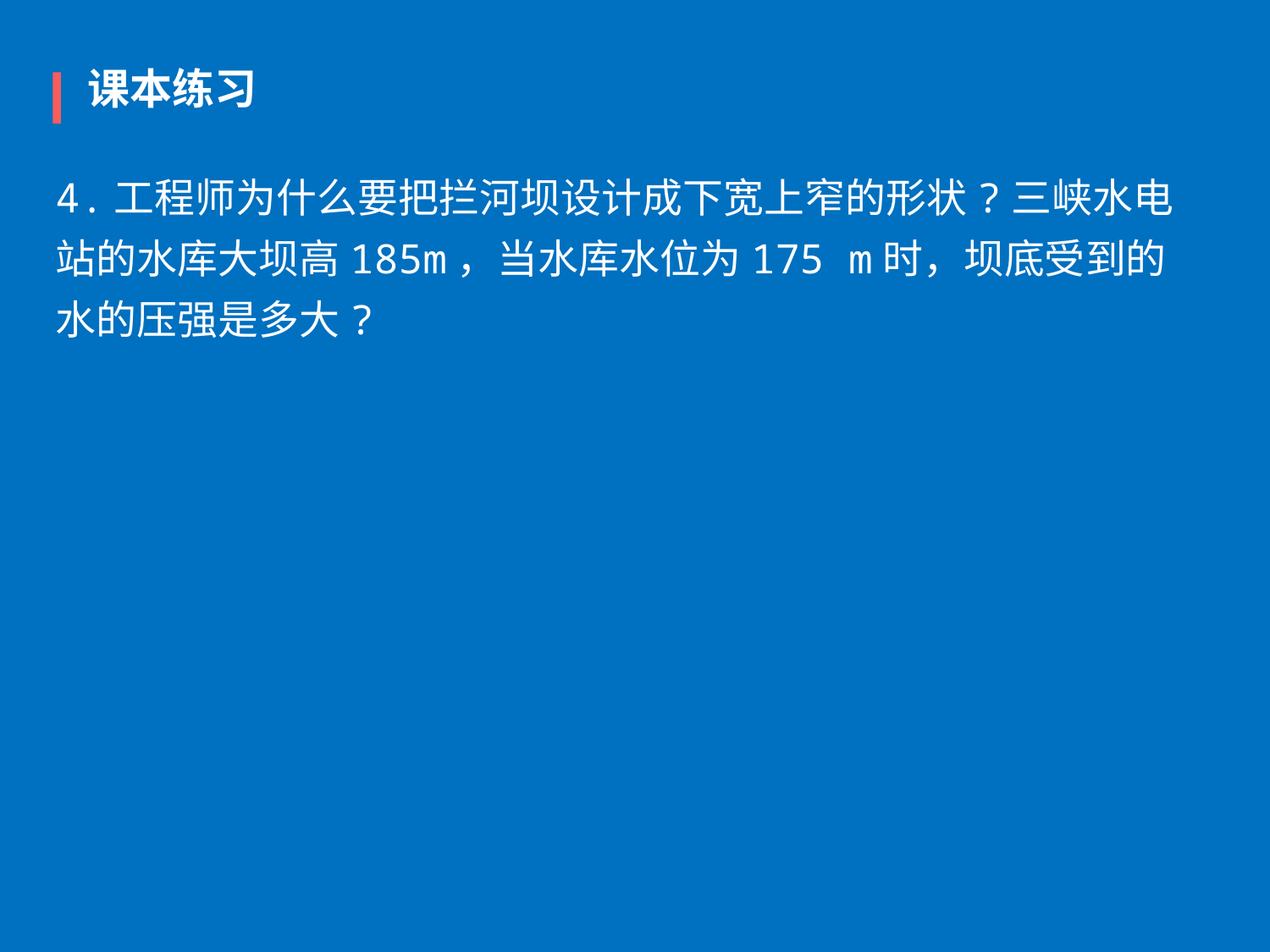

课本练习

4.工程师为什么要把拦河坝设计成下宽上窄的形状?三峡水电站的水库大坝高185m，当水库水位为175 m时，坝底受到的水的压强是多大?